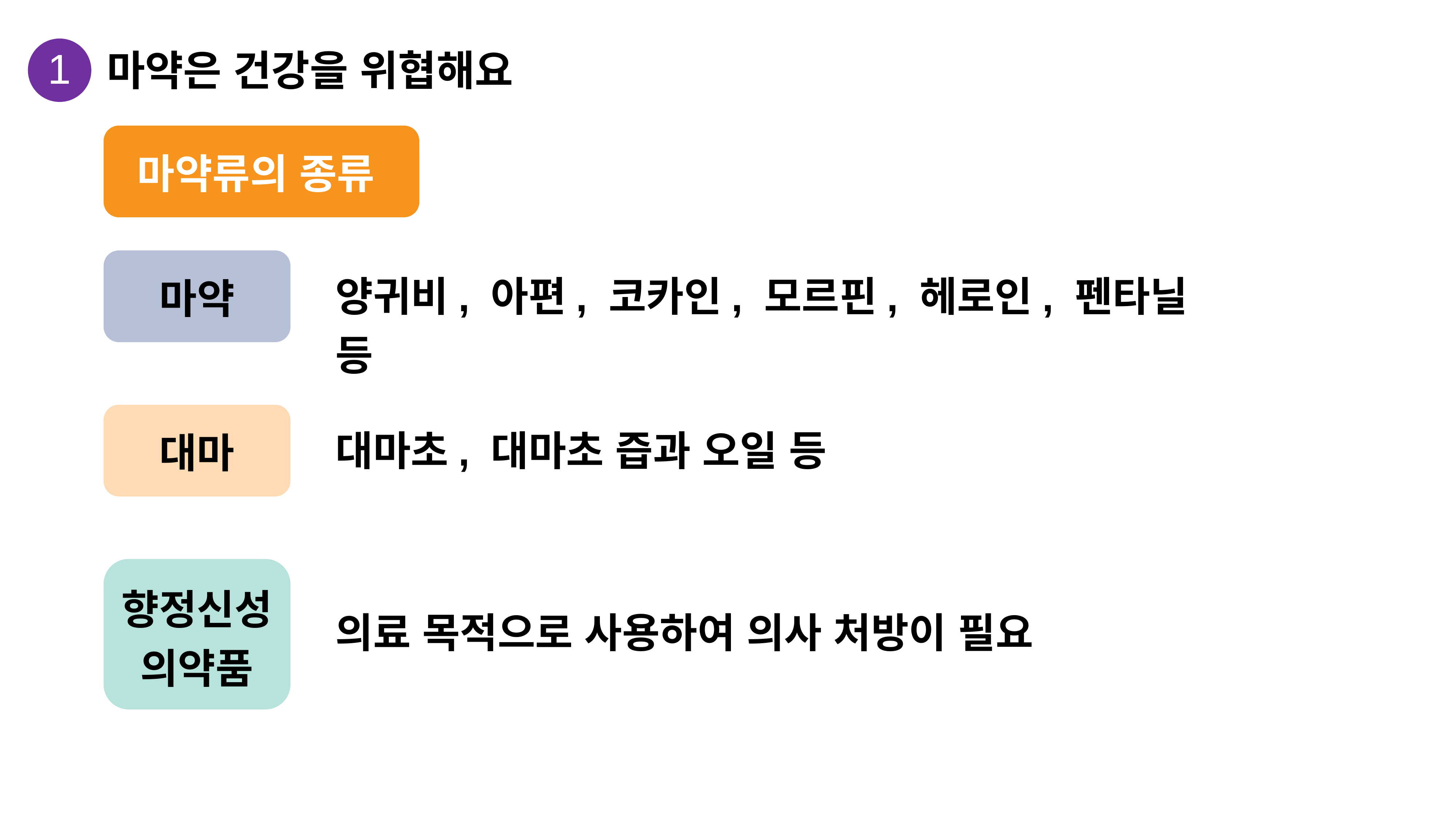

1
마약은 건강을 위협해요

마약류의 종류

양귀비, 아편, 코카인, 모르핀, 헤로인, 펜타닐 등
마약

대마초, 대마초 즙과 오일 등
대마

향정신성 의약품
의료 목적으로 사용하여 의사 처방이 필요